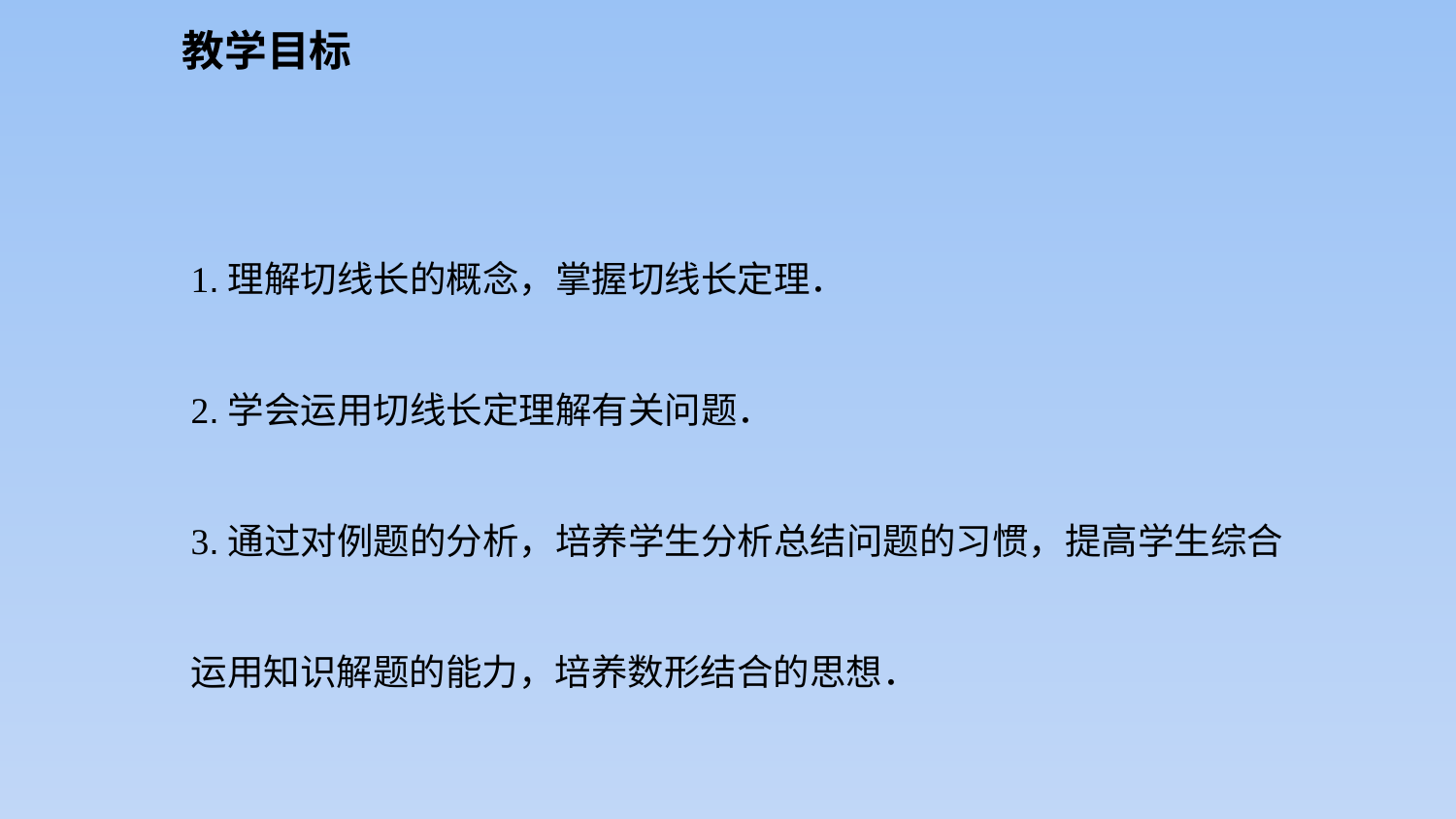

教学目标
1.理解切线长的概念，掌握切线长定理．
2.学会运用切线长定理解有关问题．
3.通过对例题的分析，培养学生分析总结问题的习惯，提高学生综合运用知识解题的能力，培养数形结合的思想．